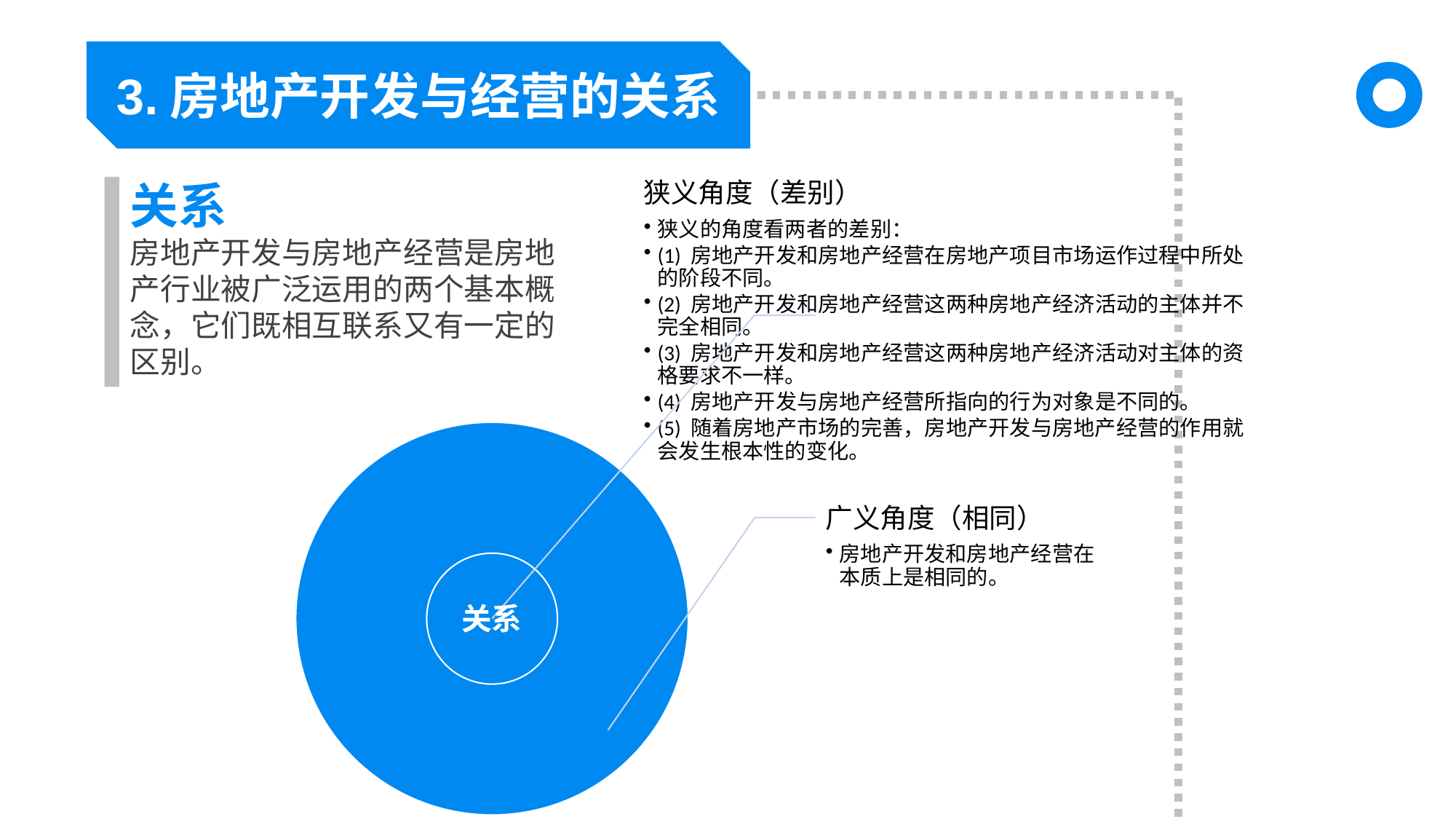

3.房地产开发与经营的关系

狭义角度（差别）
狭义的角度看两者的差别：
(1) 房地产开发和房地产经营在房地产项目市场运作过程中所处的阶段不同。
(2) 房地产开发和房地产经营这两种房地产经济活动的主体并不完全相同。
(3) 房地产开发和房地产经营这两种房地产经济活动对主体的资格要求不一样。
(4) 房地产开发与房地产经营所指向的行为对象是不同的。
(5) 随着房地产市场的完善，房地产开发与房地产经营的作用就会发生根本性的变化。

广义角度（相同）
房地产开发和房地产经营在本质上是相同的。
关系
房地产开发与房地产经营是房地产行业被广泛运用的两个基本概念，它们既相互联系又有一定的区别。

关系